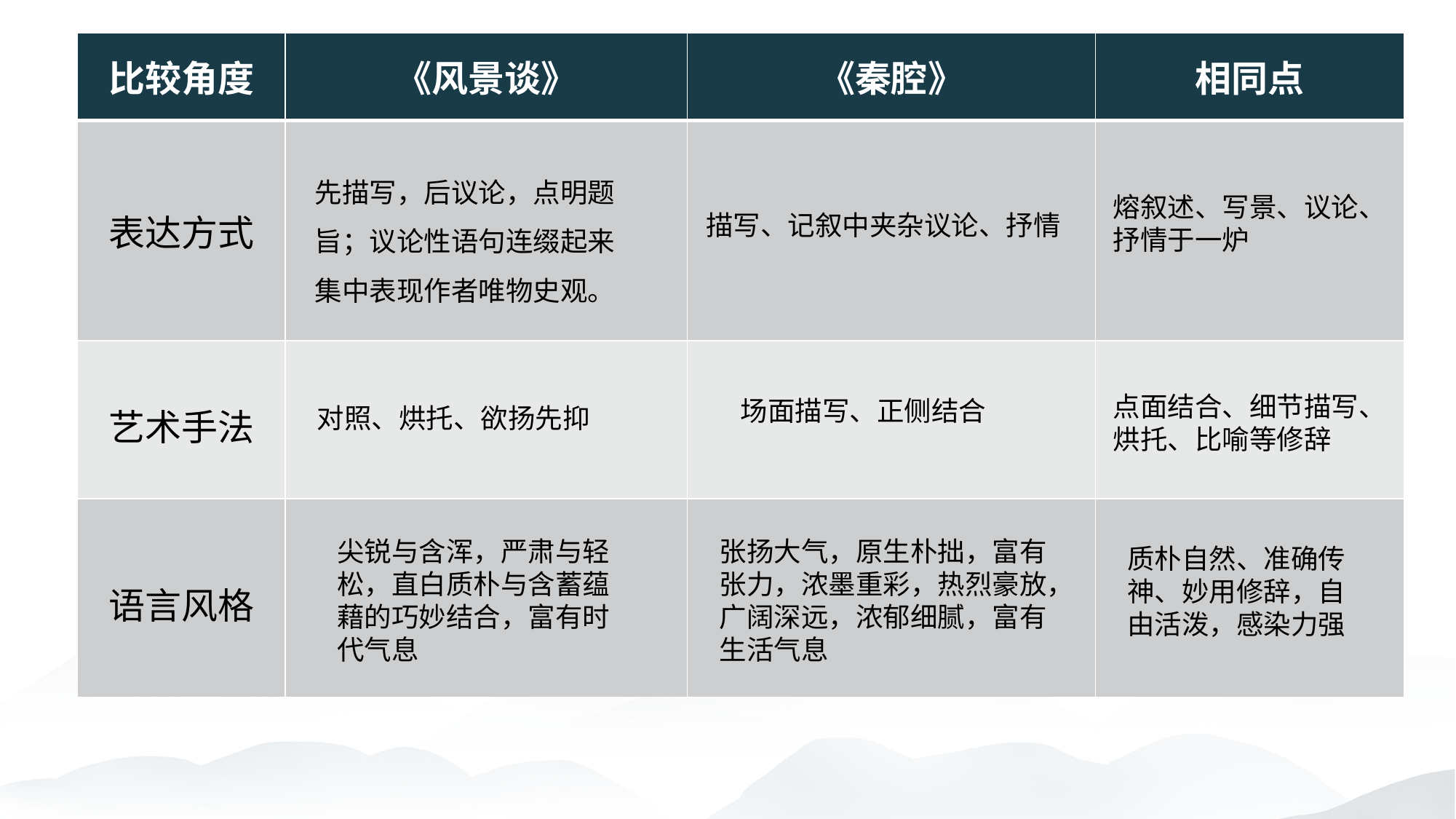

| 比较角度 | 《风景谈》 | 《秦腔》 | 相同点 |
| --- | --- | --- | --- |
| 表达方式 |  |  |  |
| 艺术手法 |  |  |  |
| 语言风格 |  |  |  |
先描写，后议论，点明题旨；议论性语句连缀起来集中表现作者唯物史观。
熔叙述、写景、议论、抒情于一炉
描写、记叙中夹杂议论、抒情
点面结合、细节描写、烘托、比喻等修辞
场面描写、正侧结合
对照、烘托、欲扬先抑
尖锐与含浑，严肃与轻松，直白质朴与含蓄蕴藉的巧妙结合，富有时代气息
张扬大气，原生朴拙，富有张力，浓墨重彩，热烈豪放，广阔深远，浓郁细腻，富有生活气息
质朴自然、准确传神、妙用修辞，自由活泼，感染力强